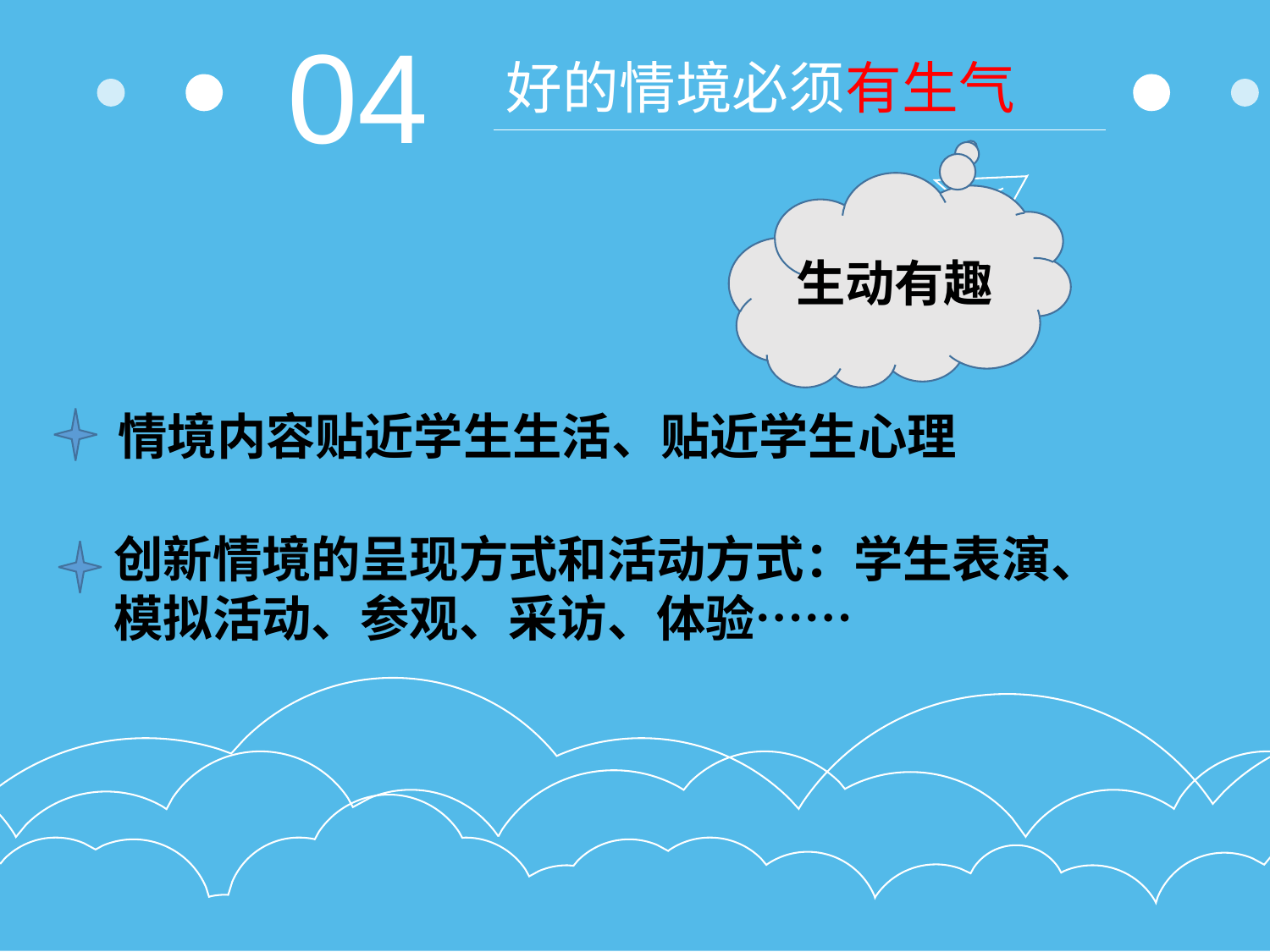

04
好的情境必须有生气

生动有趣
情境内容贴近学生生活、贴近学生心理

创新情境的呈现方式和活动方式：学生表演、模拟活动、参观、采访、体验……